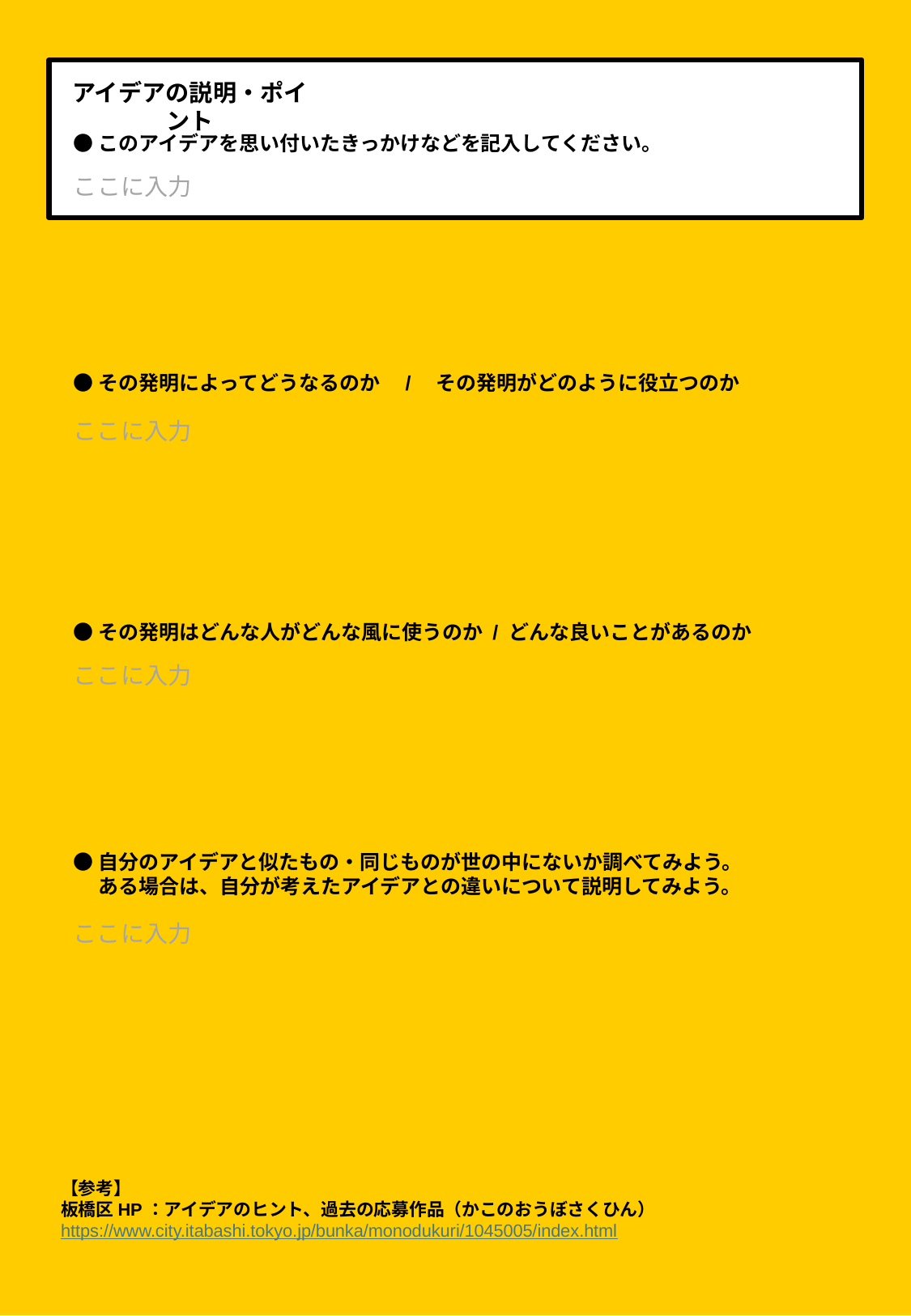

アイデアの説明・ポイント
●このアイデアを思い付いたきっかけなどを記入してください。
ここに入力
●その発明によってどうなるのか　/　その発明がどのように役立つのか
ここに入力
●その発明はどんな人がどんな風に使うのか / どんな良いことがあるのか
ここに入力
●自分のアイデアと似たもの・同じものが世の中にないか調べてみよう。
　 ある場合は、自分が考えたアイデアとの違いについて説明してみよう。
ここに入力
【参考】
板橋区HP：アイデアのヒント、過去の応募作品（かこのおうぼさくひん）
https://www.city.itabashi.tokyo.jp/bunka/monodukuri/1045005/index.html